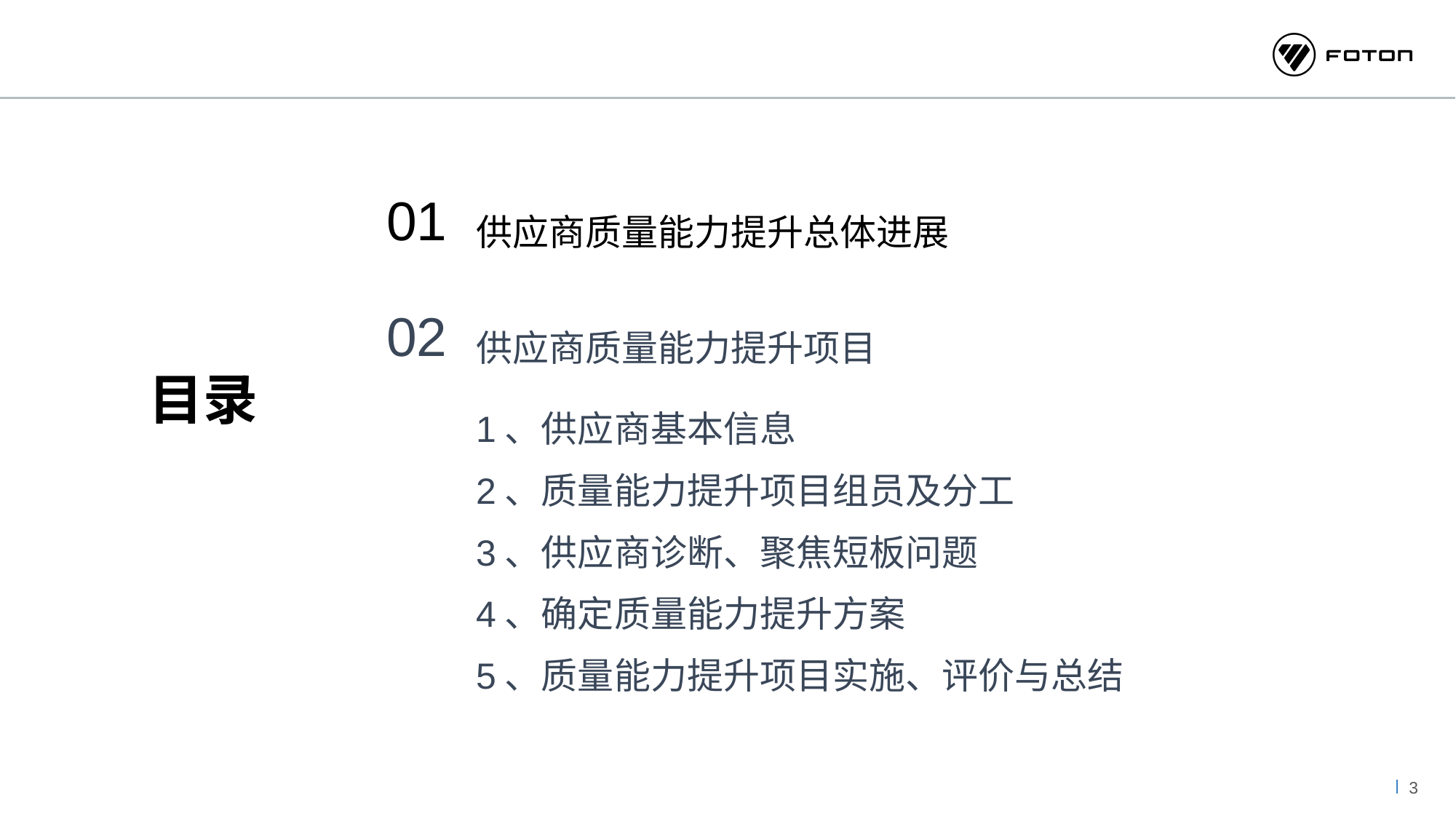

01
供应商质量能力提升总体进展
02
供应商质量能力提升项目
目录
1、供应商基本信息
2、质量能力提升项目组员及分工
3、供应商诊断、聚焦短板问题
4、确定质量能力提升方案
5、质量能力提升项目实施、评价与总结